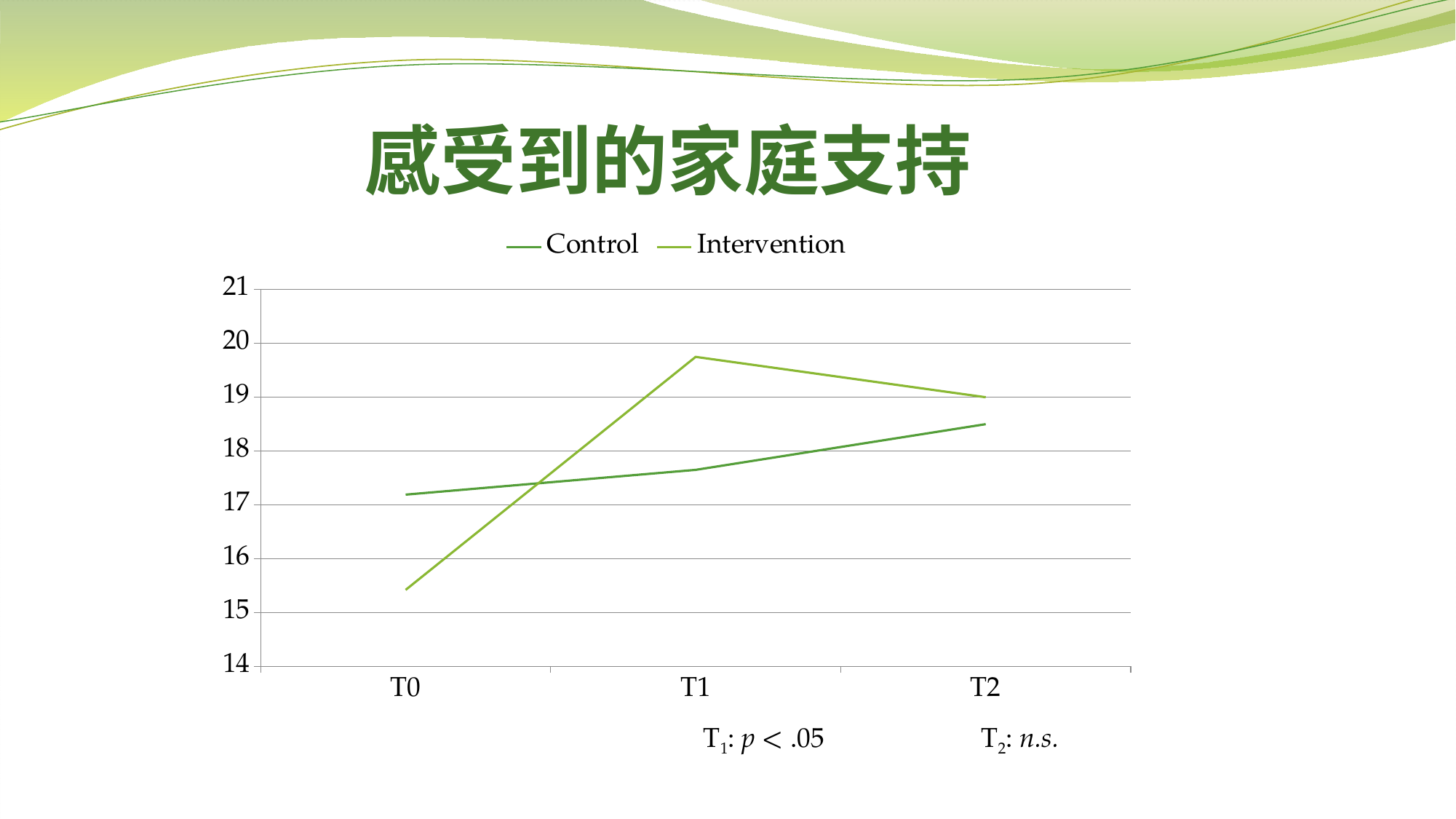

# 感受到的家庭支持

### Chart

| Category | Control | Intervention |
|---|---|---|
| T0 | 17.19 | 15.42 |
| T1 | 17.65 | 19.75 |
| T2 | 18.5 | 19.0 |
T1: p < .05
T2: n.s.